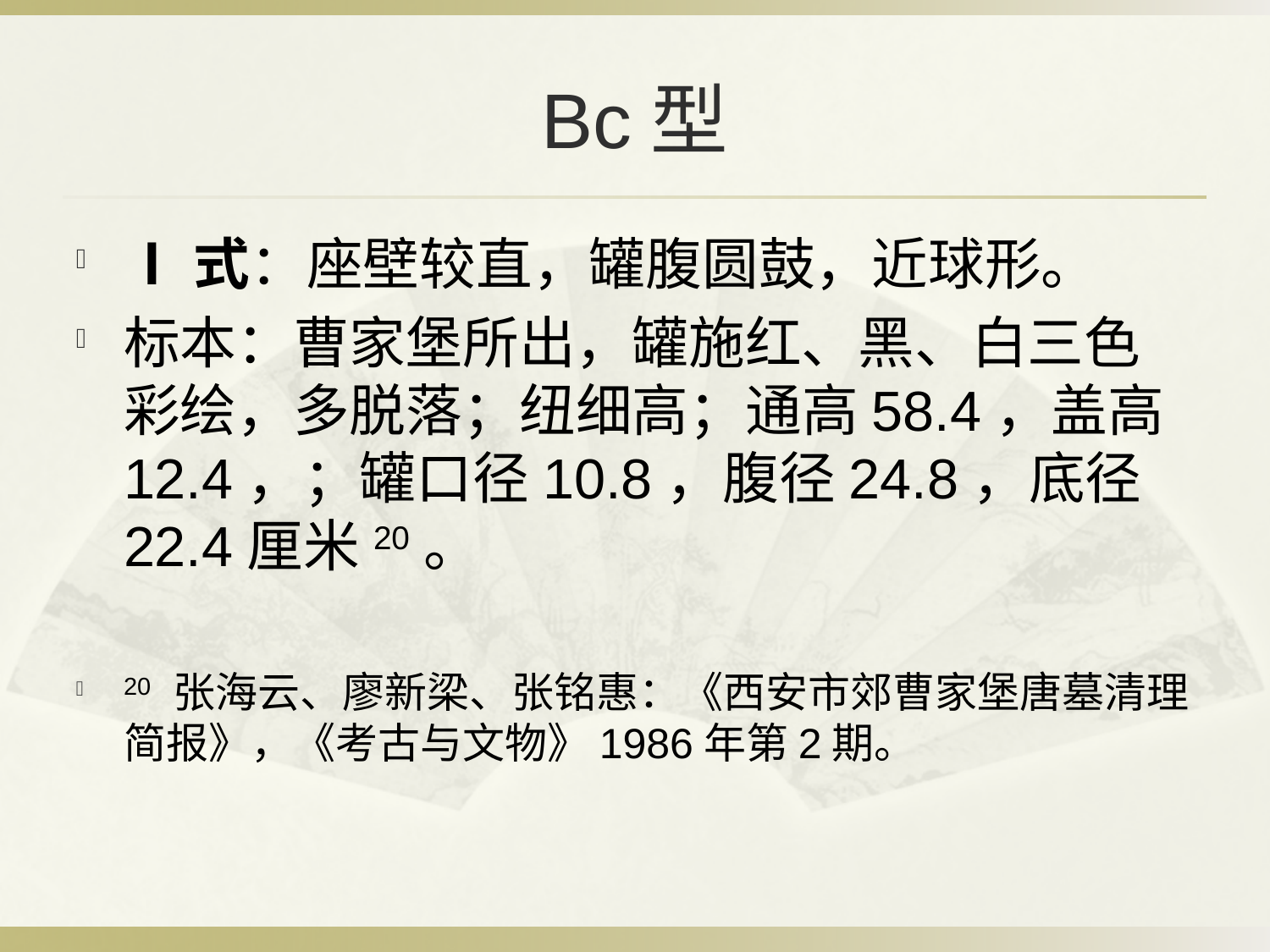

# Bc型
Ⅰ式：座壁较直，罐腹圆鼓，近球形。
标本：曹家堡所出，罐施红、黑、白三色彩绘，多脱落；纽细高；通高58.4，盖高12.4，；罐口径10.8，腹径24.8，底径22.4厘米20。

20 张海云、廖新梁、张铭惠：《西安市郊曹家堡唐墓清理简报》，《考古与文物》1986年第2期。